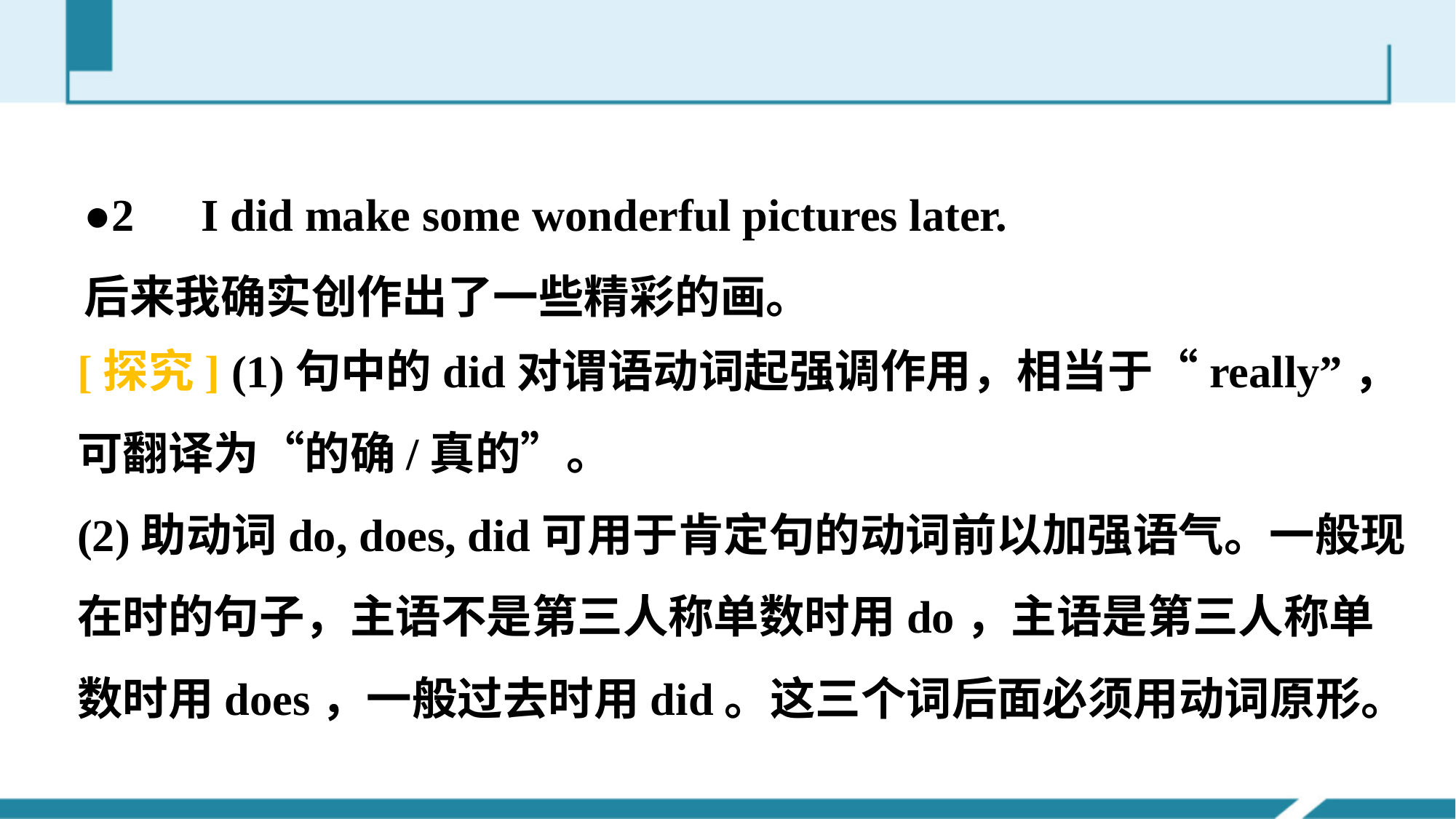

●2　I did make some wonderful pictures later.
后来我确实创作出了一些精彩的画。
[探究] (1)句中的did对谓语动词起强调作用，相当于“really”，可翻译为“的确/真的”。
(2)助动词do, does, did可用于肯定句的动词前以加强语气。一般现在时的句子，主语不是第三人称单数时用do，主语是第三人称单数时用does，一般过去时用did。这三个词后面必须用动词原形。